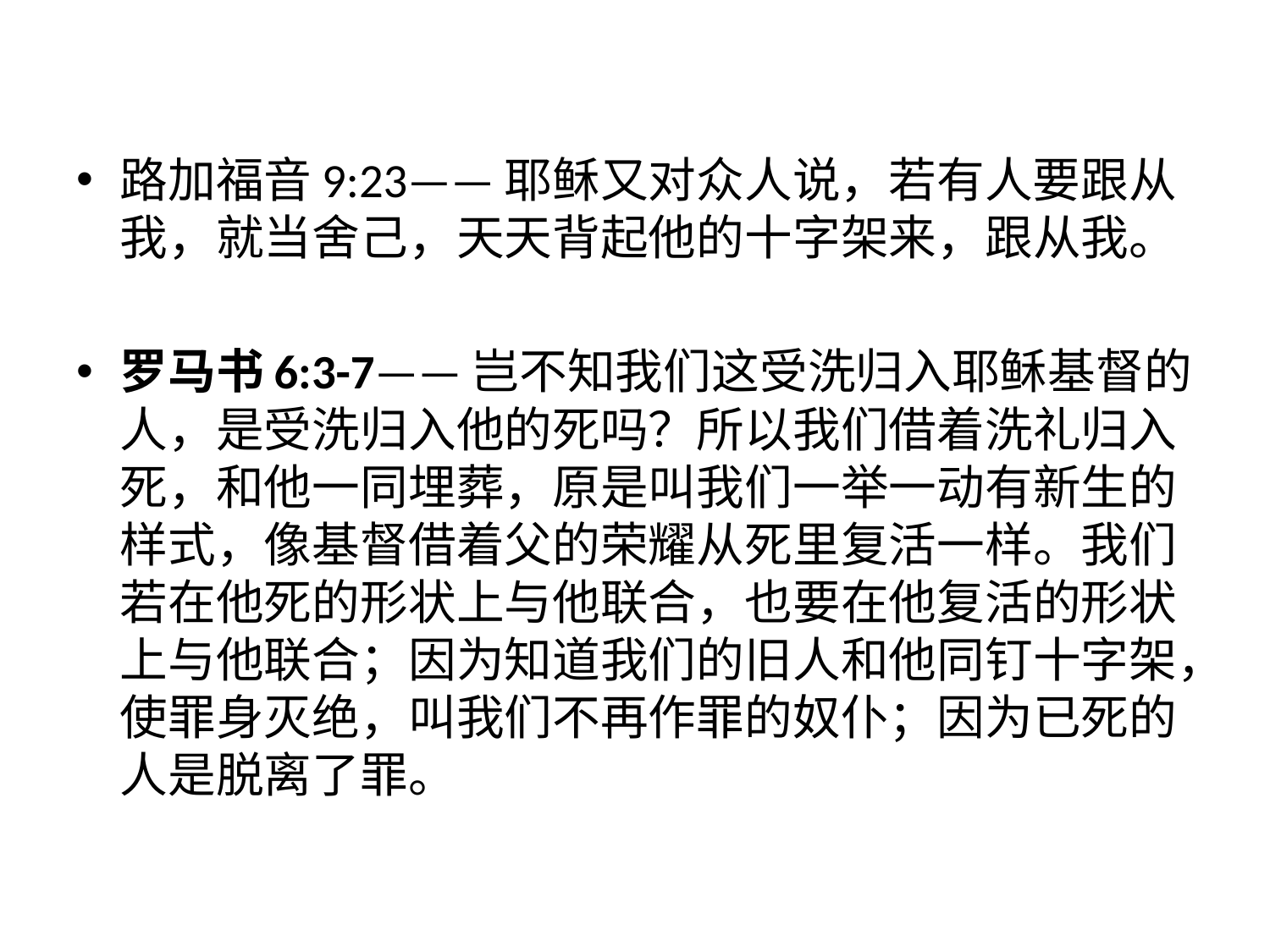

#
路加福音9:23——耶稣又对众人说，若有人要跟从我，就当舍己，天天背起他的十字架来，跟从我。

罗马书6:3-7——岂不知我们这受洗归入耶稣基督的人，是受洗归入他的死吗？所以我们借着洗礼归入死，和他一同埋葬，原是叫我们一举一动有新生的样式，像基督借着父的荣耀从死里复活一样。我们若在他死的形状上与他联合，也要在他复活的形状上与他联合；因为知道我们的旧人和他同钉十字架，使罪身灭绝，叫我们不再作罪的奴仆；因为已死的人是脱离了罪。